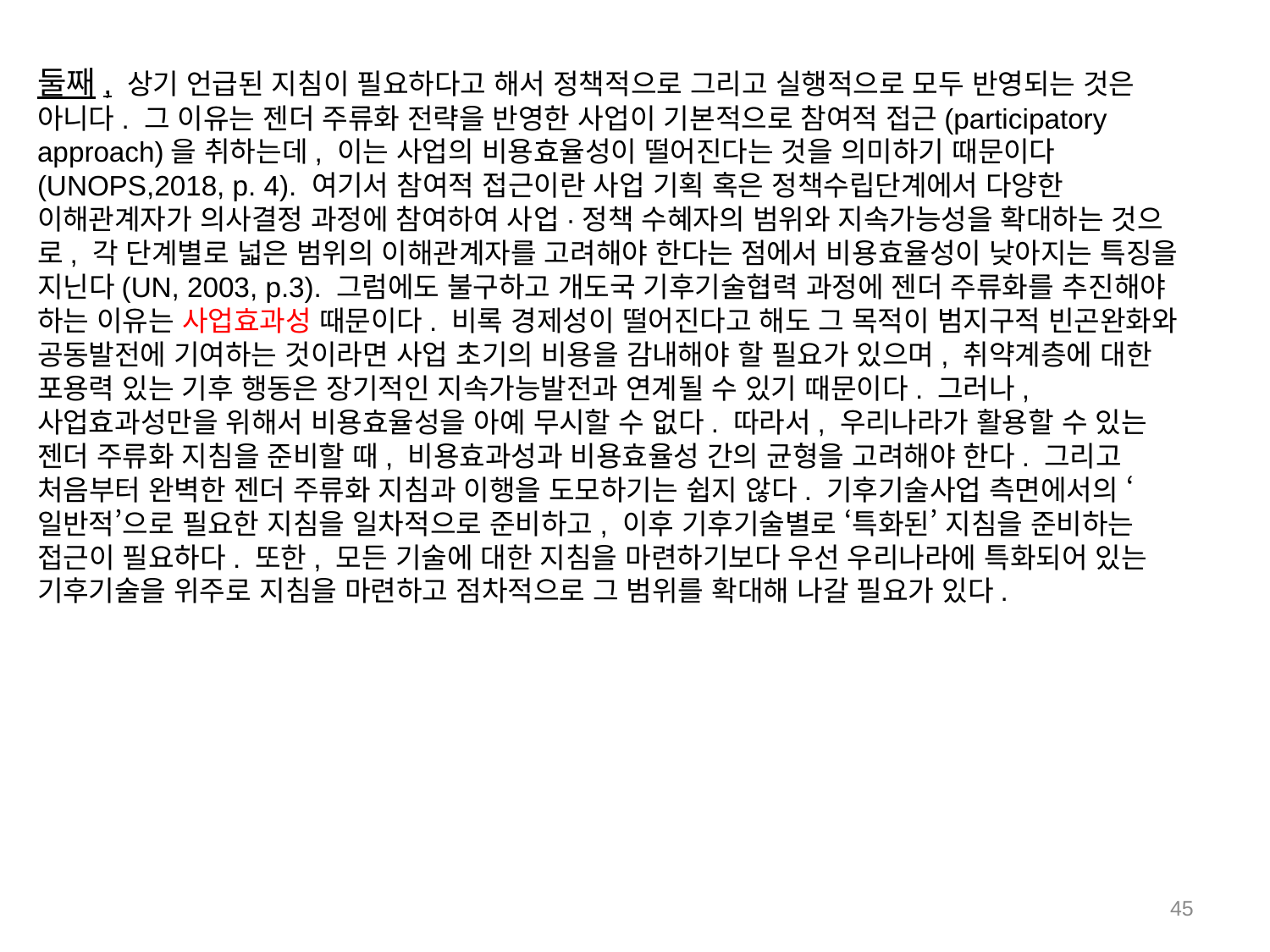

둘째, 상기 언급된 지침이 필요하다고 해서 정책적으로 그리고 실행적으로 모두 반영되는 것은 아니다. 그 이유는 젠더 주류화 전략을 반영한 사업이 기본적으로 참여적 접근(participatory approach)을 취하는데, 이는 사업의 비용효율성이 떨어진다는 것을 의미하기 때문이다(UNOPS,2018, p. 4). 여기서 참여적 접근이란 사업 기획 혹은 정책수립단계에서 다양한 이해관계자가 의사결정 과정에 참여하여 사업·정책 수혜자의 범위와 지속가능성을 확대하는 것으로, 각 단계별로 넓은 범위의 이해관계자를 고려해야 한다는 점에서 비용효율성이 낮아지는 특징을 지닌다(UN, 2003, p.3). 그럼에도 불구하고 개도국 기후기술협력 과정에 젠더 주류화를 추진해야 하는 이유는 사업효과성 때문이다. 비록 경제성이 떨어진다고 해도 그 목적이 범지구적 빈곤완화와 공동발전에 기여하는 것이라면 사업 초기의 비용을 감내해야 할 필요가 있으며, 취약계층에 대한 포용력 있는 기후 행동은 장기적인 지속가능발전과 연계될 수 있기 때문이다. 그러나, 사업효과성만을 위해서 비용효율성을 아예 무시할 수 없다. 따라서, 우리나라가 활용할 수 있는 젠더 주류화 지침을 준비할 때, 비용효과성과 비용효율성 간의 균형을 고려해야 한다. 그리고 처음부터 완벽한 젠더 주류화 지침과 이행을 도모하기는 쉽지 않다. 기후기술사업 측면에서의 ‘일반적’으로 필요한 지침을 일차적으로 준비하고, 이후 기후기술별로 ‘특화된’ 지침을 준비하는 접근이 필요하다. 또한, 모든 기술에 대한 지침을 마련하기보다 우선 우리나라에 특화되어 있는 기후기술을 위주로 지침을 마련하고 점차적으로 그 범위를 확대해 나갈 필요가 있다.
45